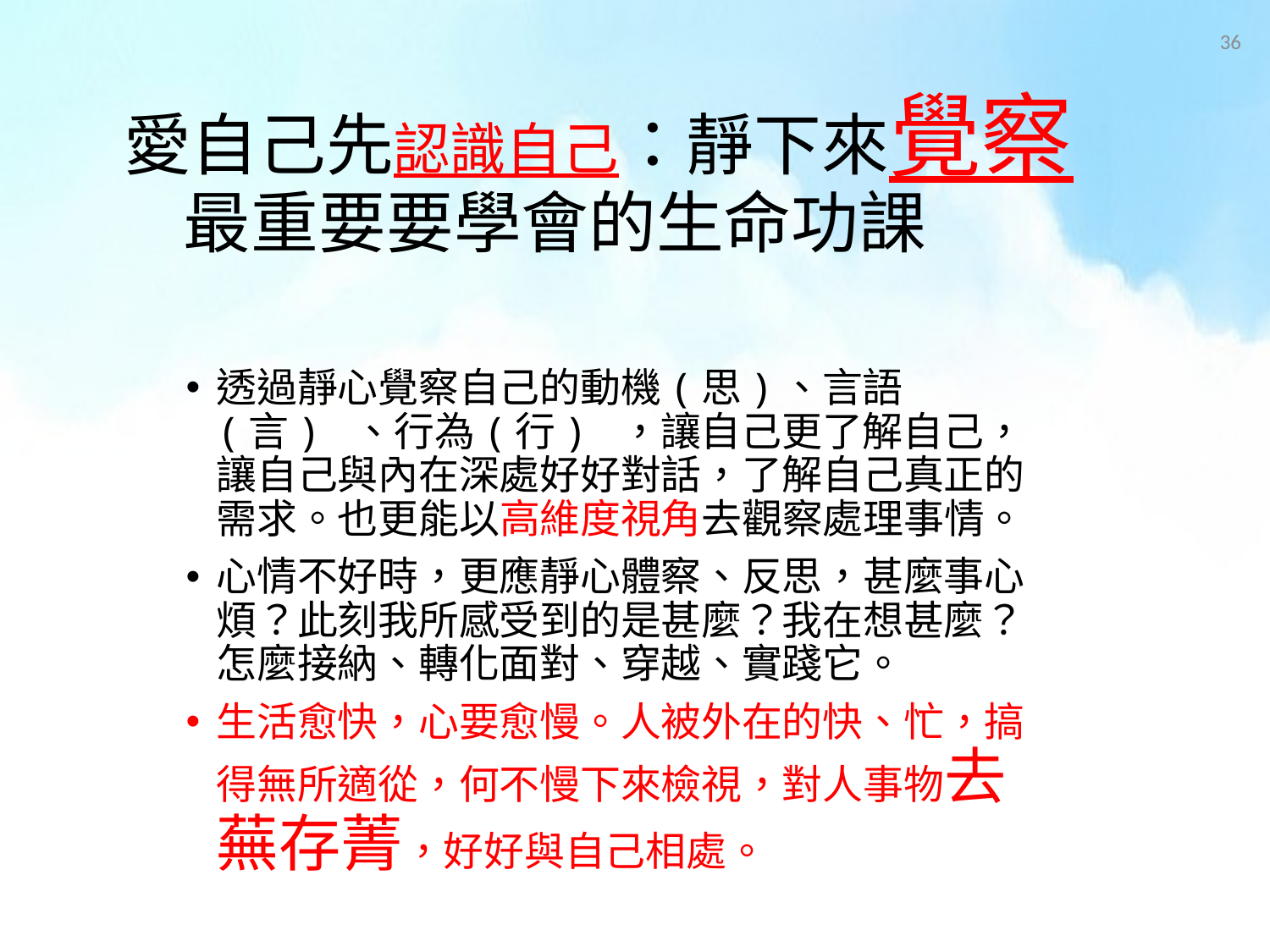

36
# 愛自己先認識自己：靜下來覺察 最重要要學會的生命功課
透過靜心覺察自己的動機(思)、言語(言) 、行為(行) ，讓自己更了解自己，讓自己與內在深處好好對話，了解自己真正的需求。也更能以高維度視角去觀察處理事情。
心情不好時，更應靜心體察、反思，甚麼事心煩？此刻我所感受到的是甚麼？我在想甚麼？怎麼接納、轉化面對、穿越、實踐它。
生活愈快，心要愈慢。人被外在的快、忙，搞得無所適從，何不慢下來檢視，對人事物去蕪存菁，好好與自己相處。